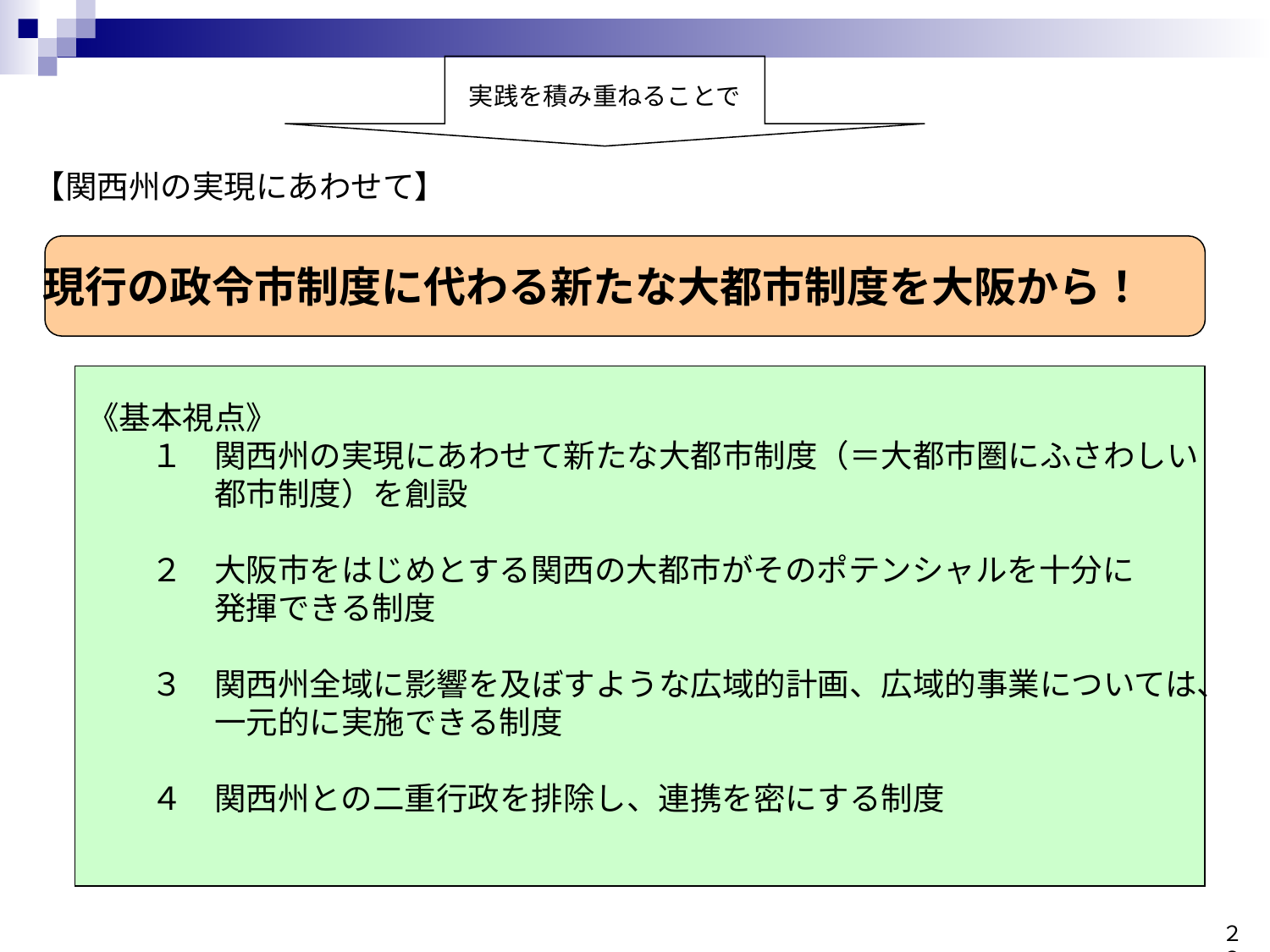

実践を積み重ねることで
【関西州の実現にあわせて】
現行の政令市制度に代わる新たな大都市制度を大阪から！
《基本視点》
　　１　関西州の実現にあわせて新たな大都市制度（＝大都市圏にふさわしい
　　　　都市制度）を創設

　　２　大阪市をはじめとする関西の大都市がそのポテンシャルを十分に
　　　　発揮できる制度

　　３　関西州全域に影響を及ぼすような広域的計画、広域的事業については、
　　　　一元的に実施できる制度

　　４　関西州との二重行政を排除し、連携を密にする制度

２３